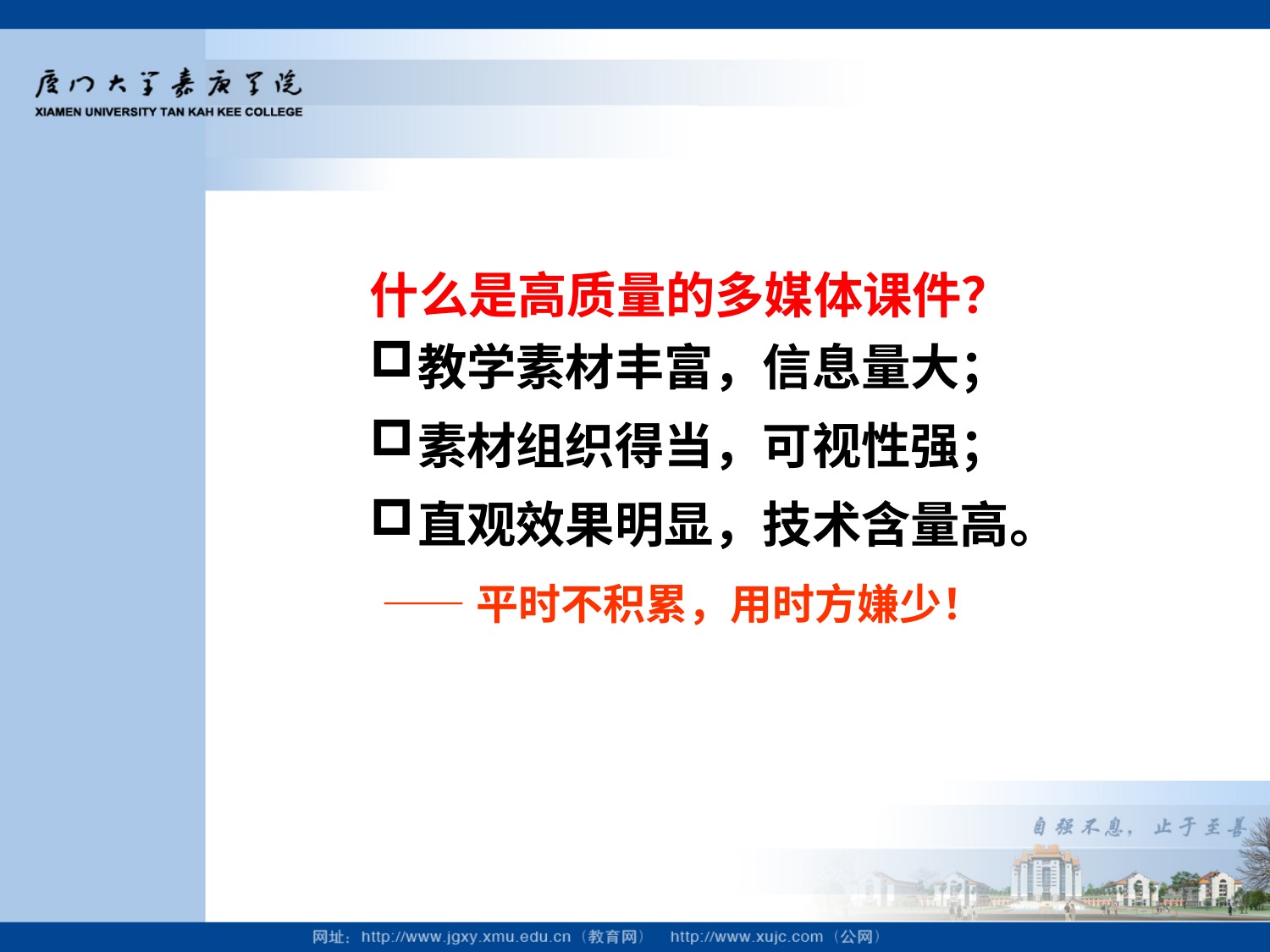

什么是高质量的多媒体课件？
教学素材丰富，信息量大；
素材组织得当，可视性强；
直观效果明显，技术含量高。
 ——平时不积累，用时方嫌少！